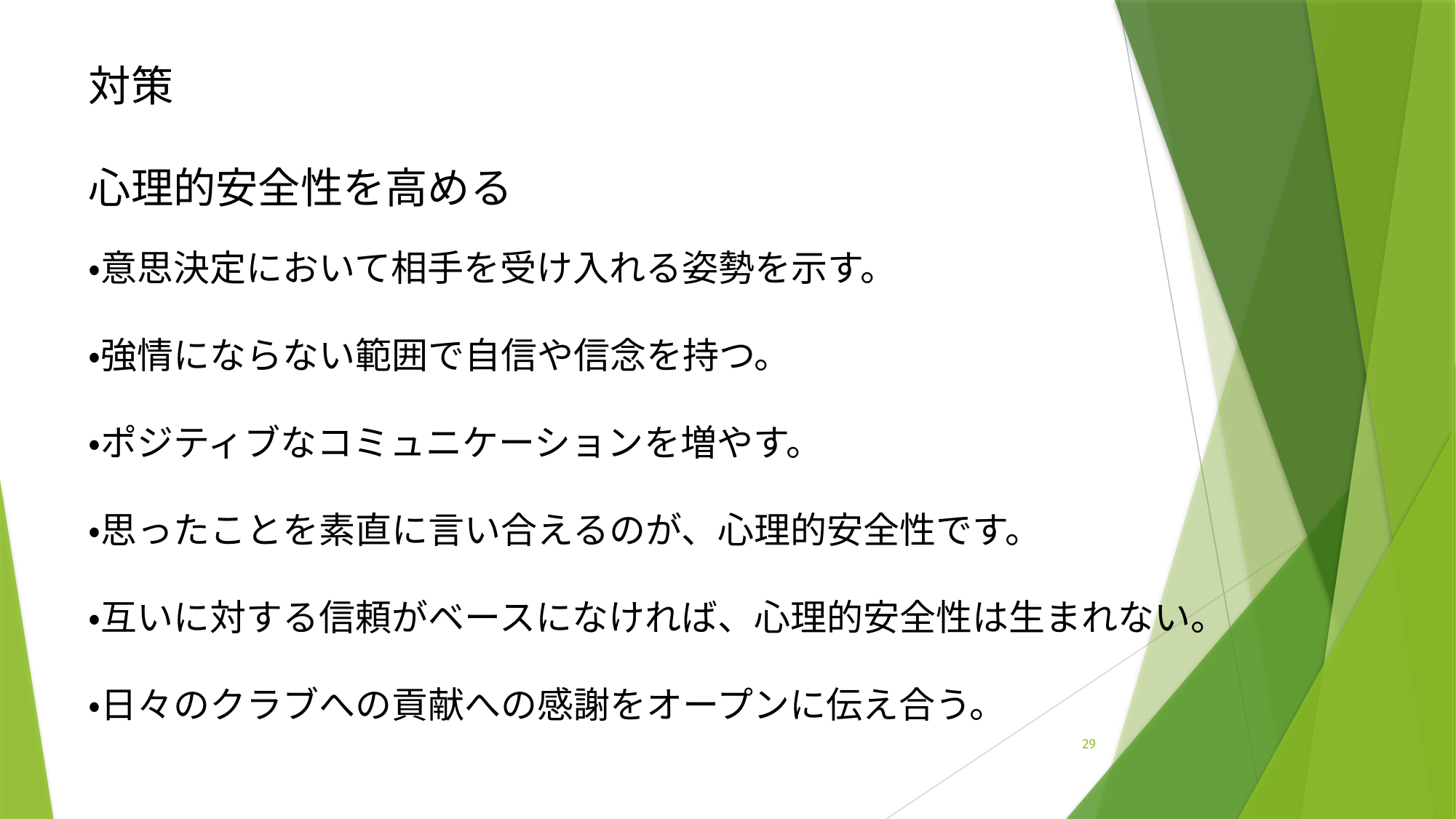

対策

心理的安全性を高める

・意思決定において相手を受け入れる姿勢を示す。

・強情にならない範囲で自信や信念を持つ。

・ポジティブなコミュニケーションを増やす。

・思ったことを素直に言い合えるのが、心理的安全性です。

・互いに対する信頼がベースになければ、心理的安全性は生まれない。

・日々のクラブへの貢献への感謝をオープンに伝え合う。
29